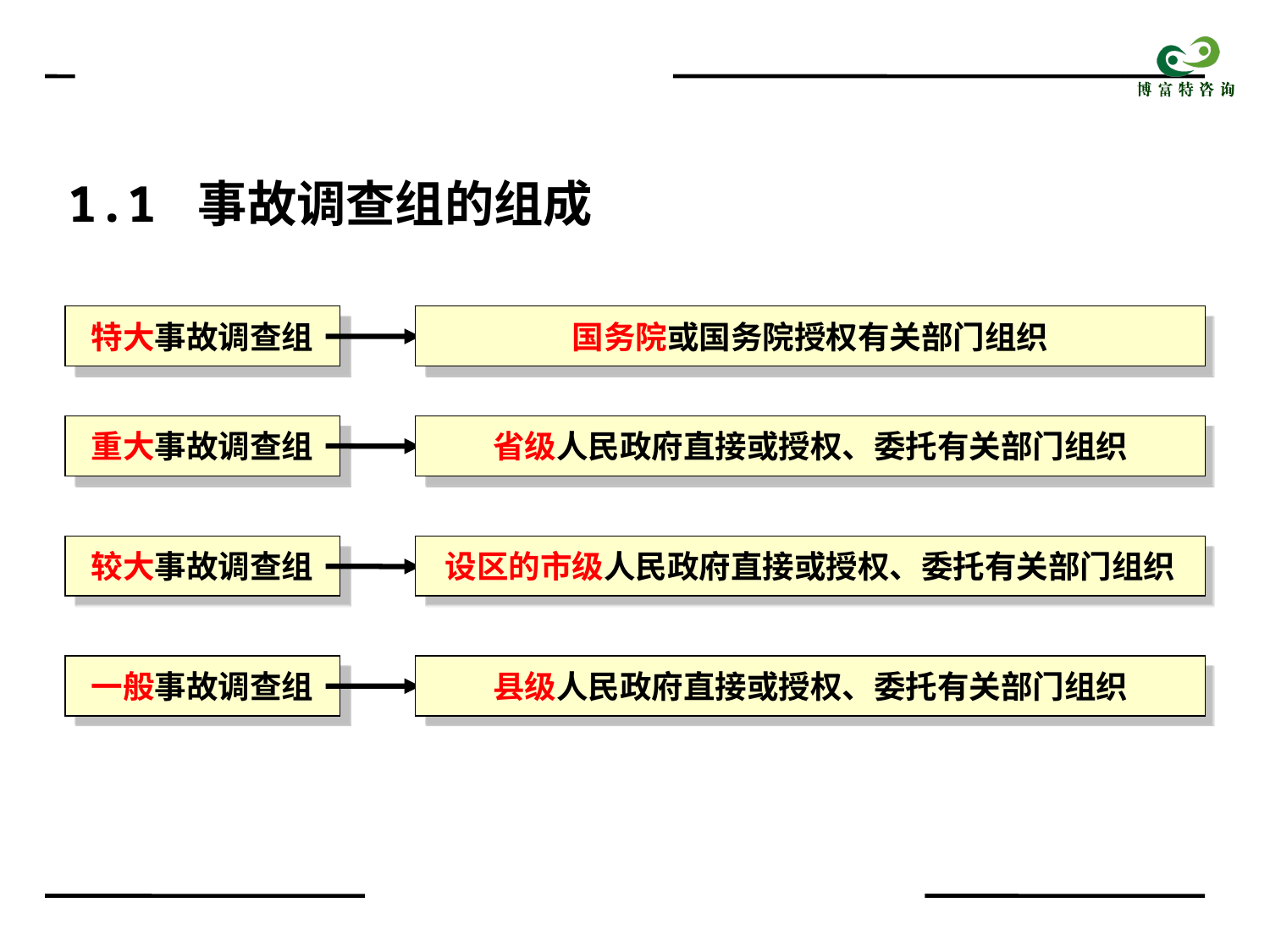

1.1 事故调查组的组成
特大事故调查组
国务院或国务院授权有关部门组织

重大事故调查组
省级人民政府直接或授权、委托有关部门组织

较大事故调查组
设区的市级人民政府直接或授权、委托有关部门组织

一般事故调查组
县级人民政府直接或授权、委托有关部门组织